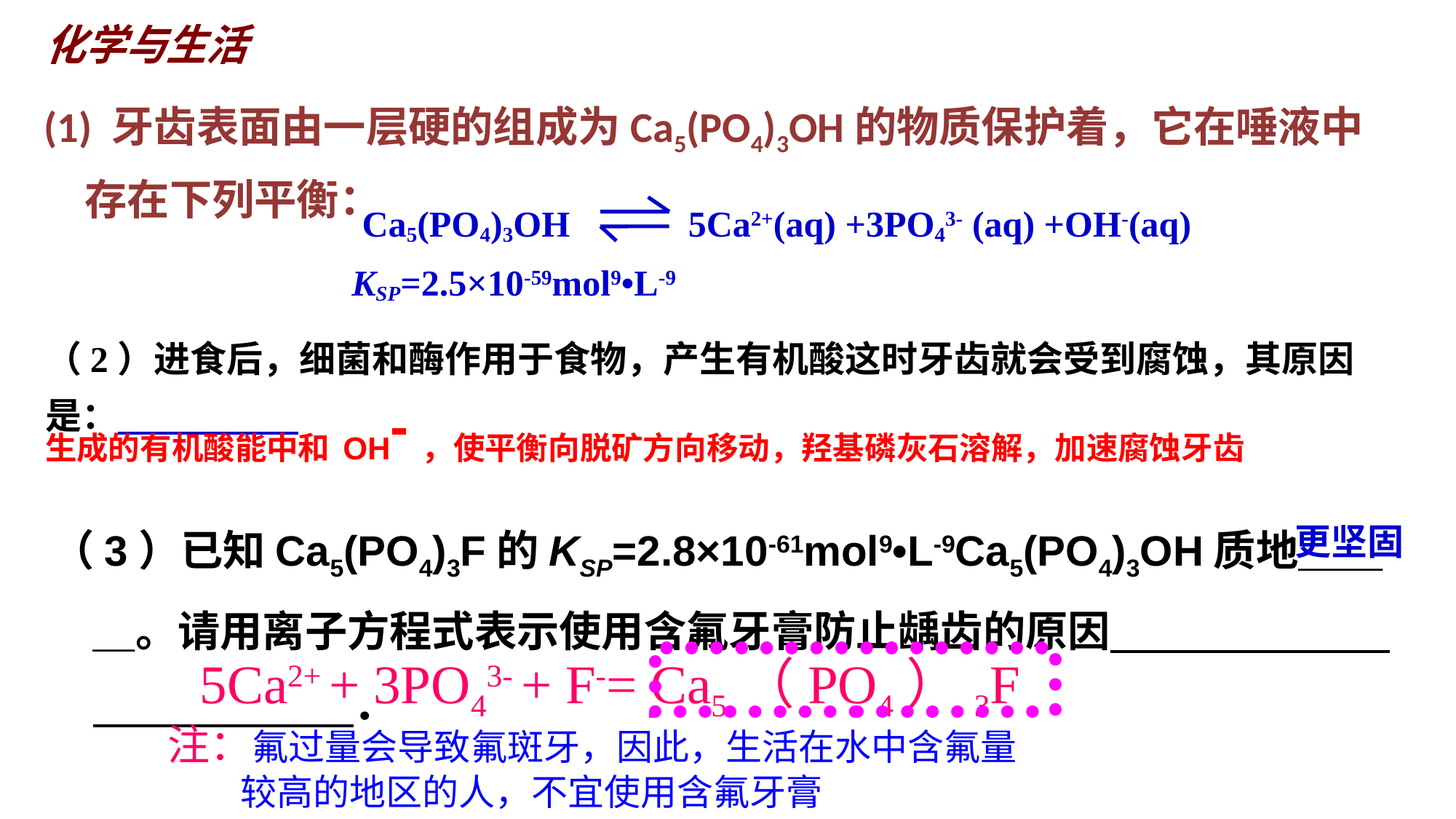

化学与生活
(1) 牙齿表面由一层硬的组成为Ca5(PO4)3OH的物质保护着，它在唾液中存在下列平衡：
 Ca5(PO4)3OH             5Ca2+(aq) +3PO43- (aq) +OH-(aq)   KSP=2.5×10-59mol9•L-9

（2）进食后，细菌和酶作用于食物，产生有机酸这时牙齿就会受到腐蚀，其原因是：
生成的有机酸能中和OH-，使平衡向脱矿方向移动，羟基磷灰石溶解，加速腐蚀牙齿
（3）已知Ca5(PO4)3F的KSP=2.8×10-61mol9•L-9Ca5(PO4)3OH质地＿＿＿。请用离子方程式表示使用含氟牙膏防止龋齿的原因                                                         ．
更坚固
5Ca2+ + 3PO43- + F-= Ca5（PO4）3F

注：氟过量会导致氟斑牙，因此，生活在水中含氟量
　　较高的地区的人，不宜使用含氟牙膏